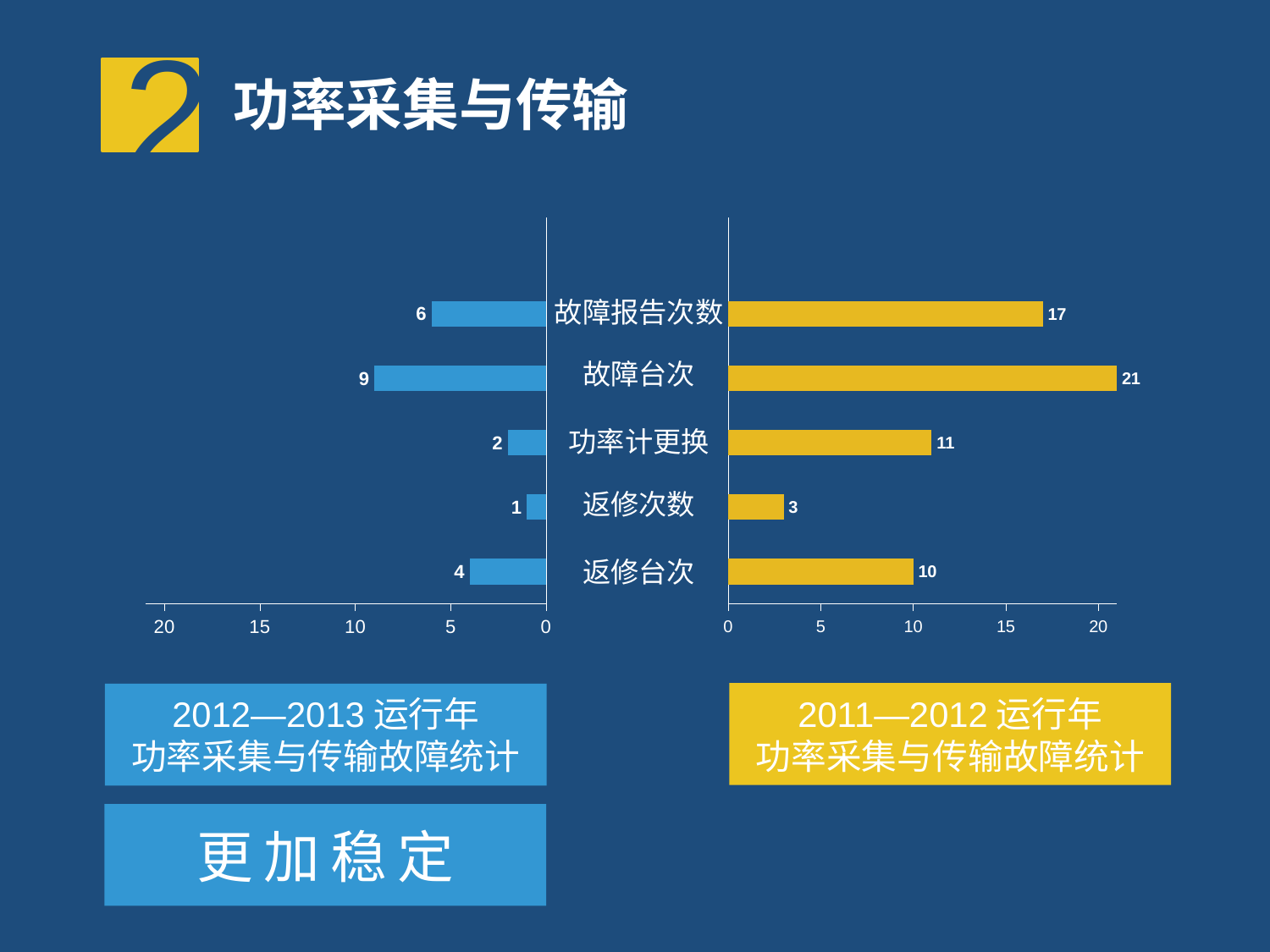

2

功率采集与传输

### Chart

| Category | Dataset 1 |
|---|---|
|  | 4.0 |
|  | 1.0 |
|  | 2.0 |
|  | 9.0 |
| Highest | 6.0 |

### Chart

| Category | Dataset 1 |
|---|---|
| Lowest | 10.0 |
|  | 3.0 |
|  | 11.0 |
|  | 21.0 |
|  | 17.0 |
| Highest | None |
故障报告次数
故障台次
功率计更换
返修次数
返修台次
2011—2012运行年
功率采集与传输故障统计
2012—2013运行年
功率采集与传输故障统计
更加稳定